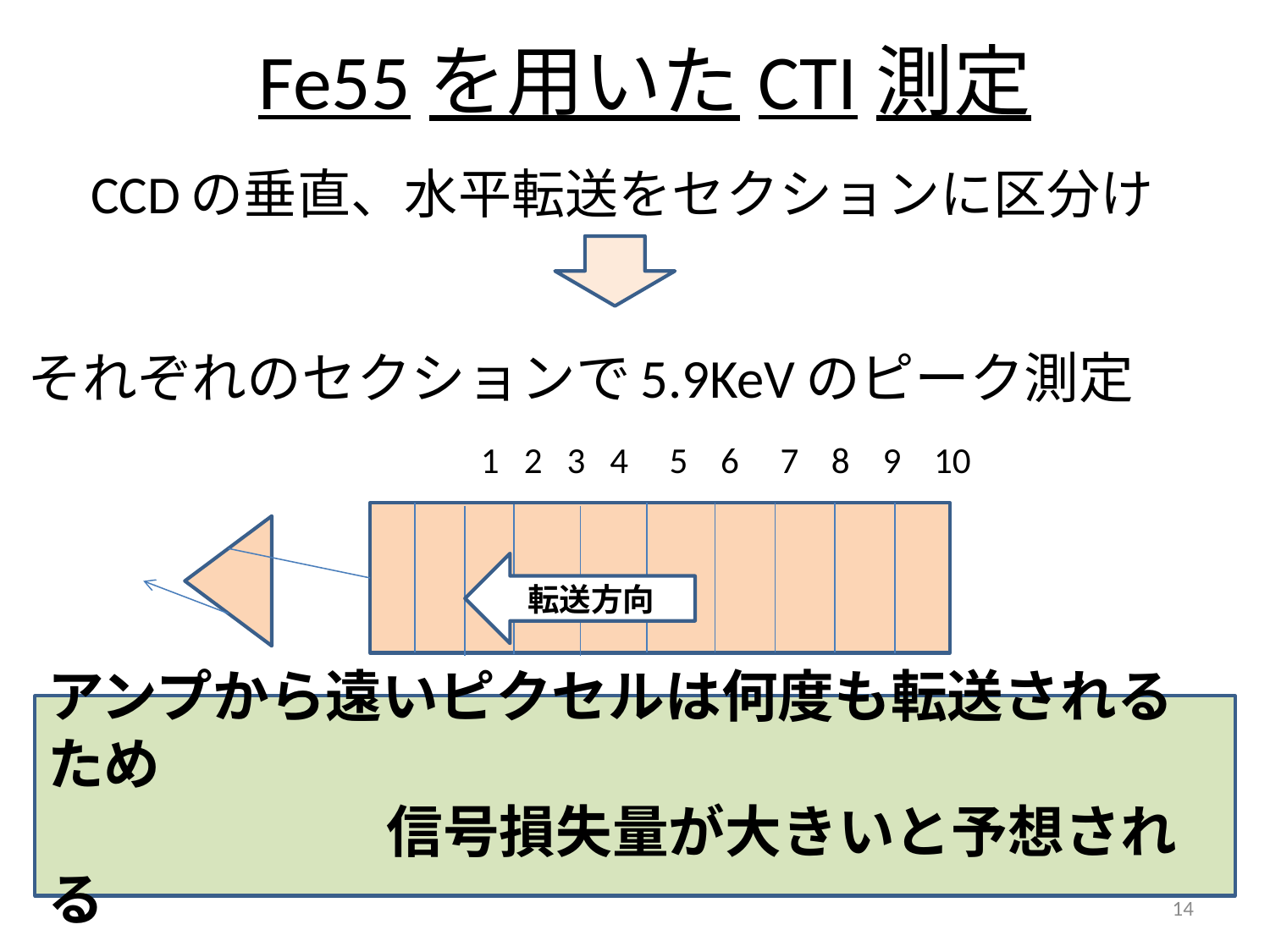

Fe55を用いたCTI測定
　CCDの垂直、水平転送をセクションに区分け

それぞれのセクションで5.9KeVのピーク測定
 　　　　　　　　　　　   1   2   3   4     5    6     7    8    9    10

転送方向
アンプから遠いピクセルは何度も転送されるため
　　　　　　信号損失量が大きいと予想される
14